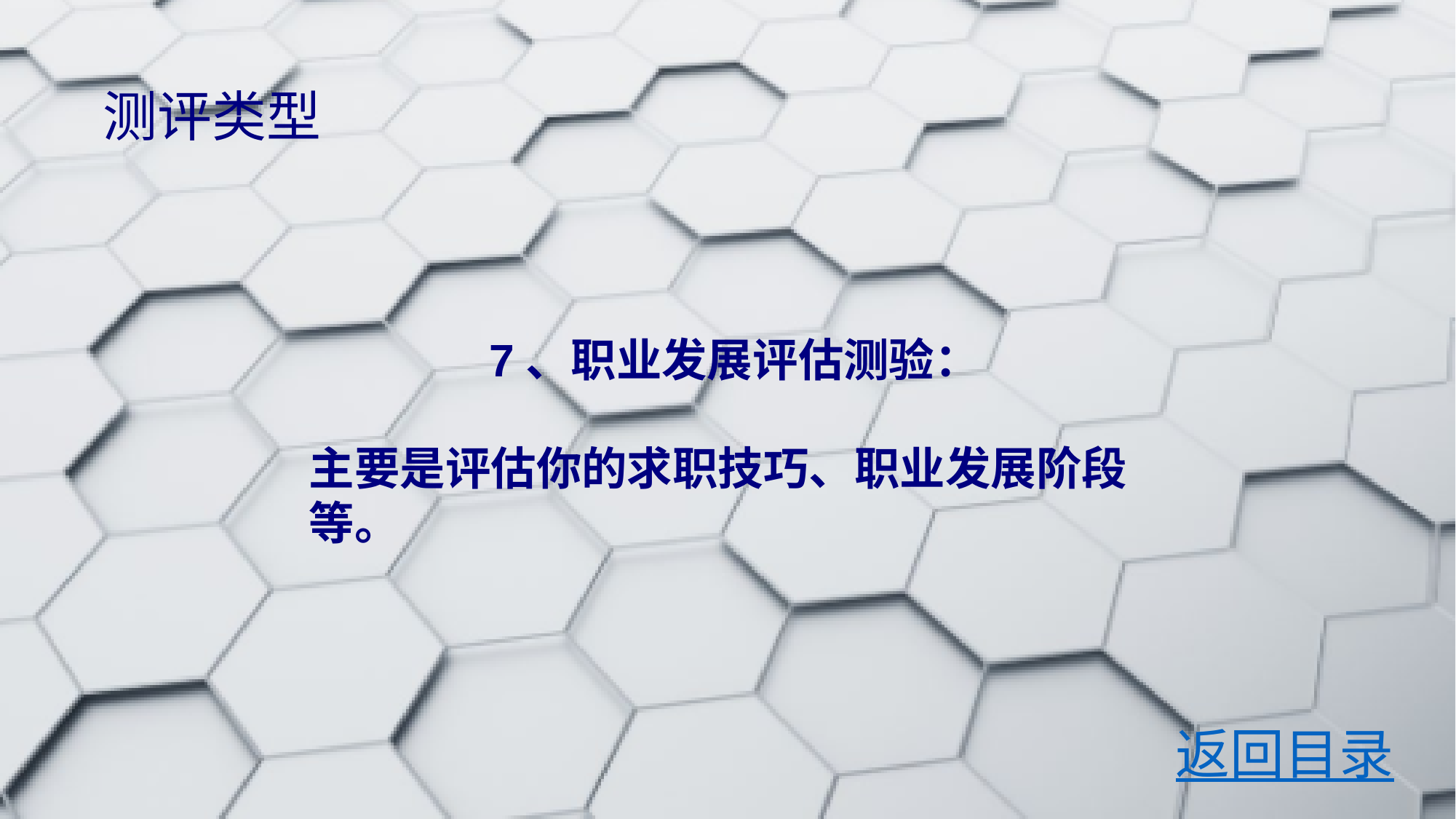

测评类型
7、职业发展评估测验：

主要是评估你的求职技巧、职业发展阶段等。

返回目录